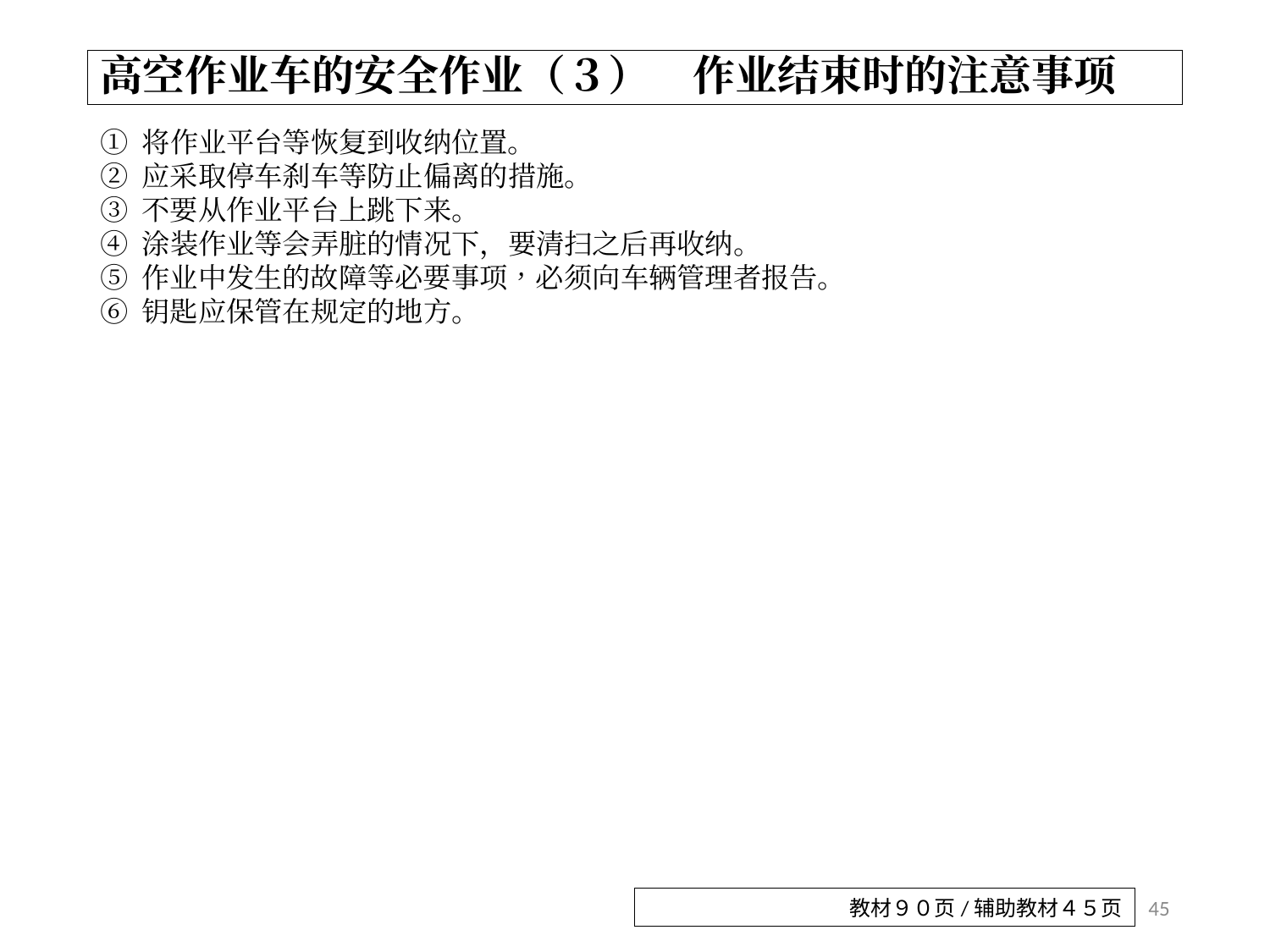

# 高空作业车的安全作业（３）　作业结束时的注意事项
① 将作业平台等恢复到收纳位置。
② 应采取停车刹车等防止偏离的措施。
③ 不要从作业平台上跳下来。
④ 涂装作业等会弄脏的情况下，要清扫之后再收纳。
⑤ 作业中发生的故障等必要事项，必须向车辆管理者报告。
⑥ 钥匙应保管在规定的地方。

45
教材９０页/辅助教材４５页